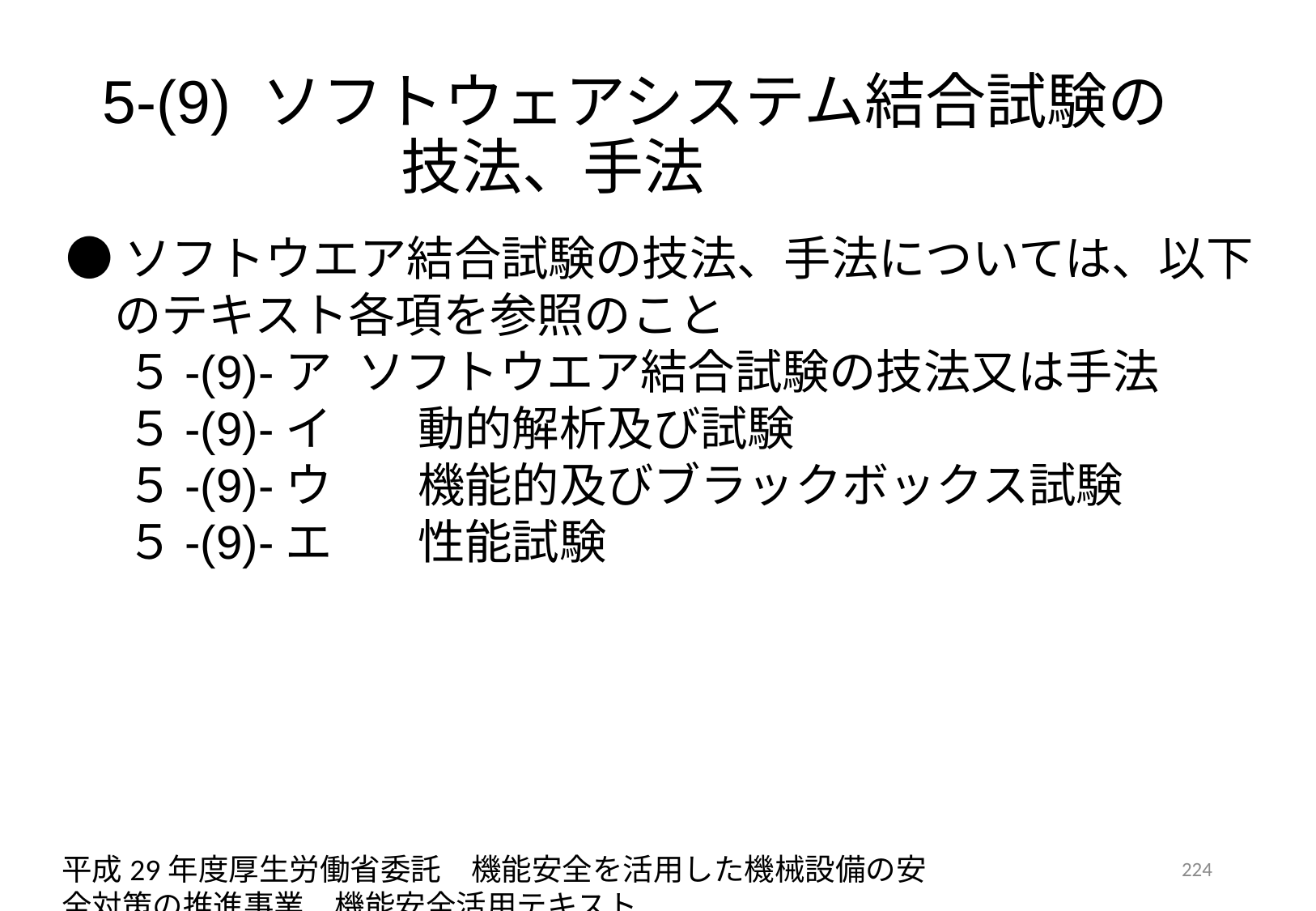

# 5-(9) ソフトウェアシステム結合試験の技法、手法
●ソフトウエア結合試験の技法、手法については、以下のテキスト各項を参照のこと
５-(9)-ア	ソフトウエア結合試験の技法又は手法
５-(9)-イ	動的解析及び試験
５-(9)-ウ	機能的及びブラックボックス試験
５-(9)-エ	性能試験

平成29年度厚生労働省委託　機能安全を活用した機械設備の安全対策の推進事業　機能安全活用テキスト
224